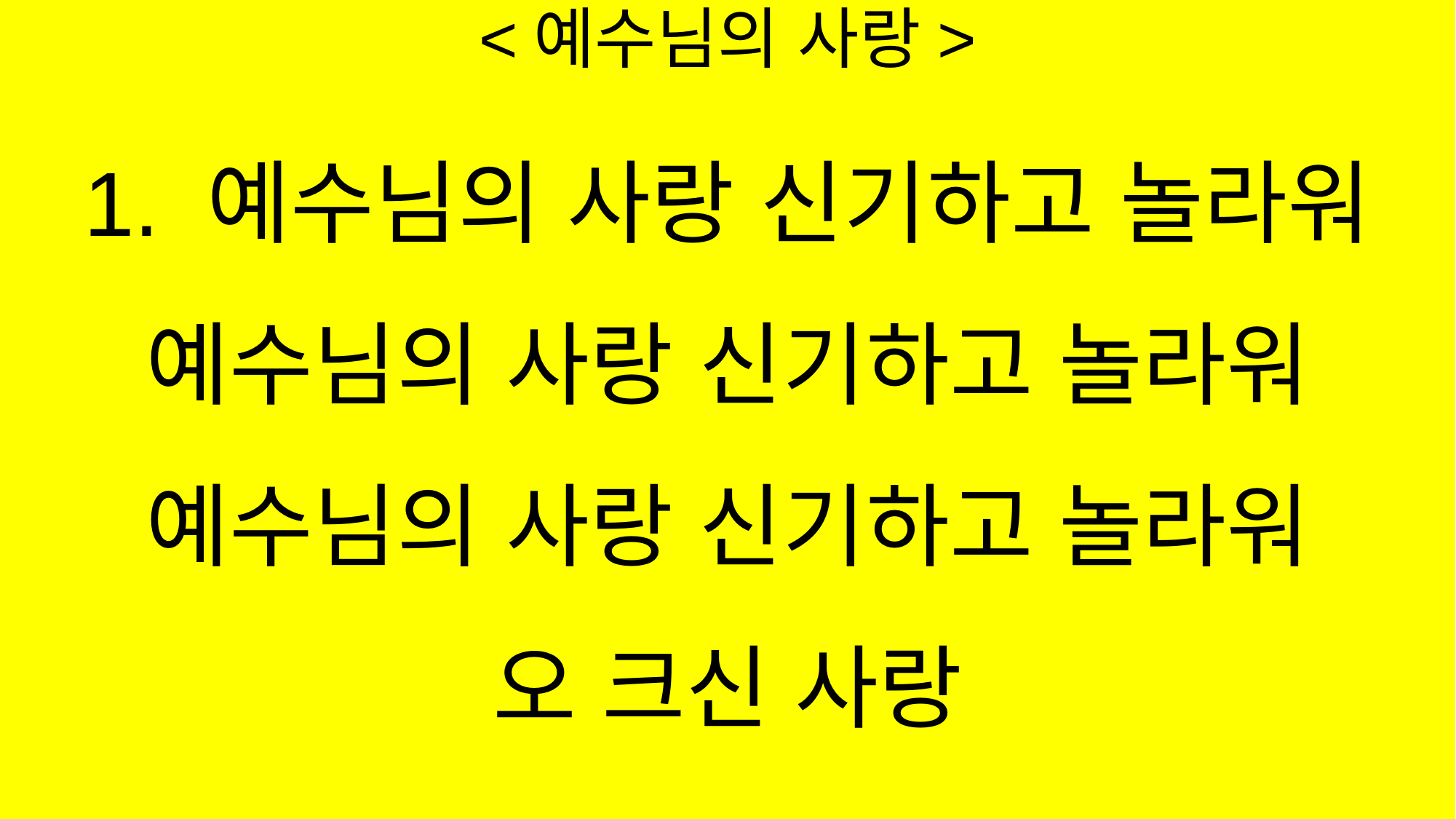

# <예수님의 사랑>
1. 예수님의 사랑 신기하고 놀라워

예수님의 사랑 신기하고 놀라워

예수님의 사랑 신기하고 놀라워

오 크신 사랑